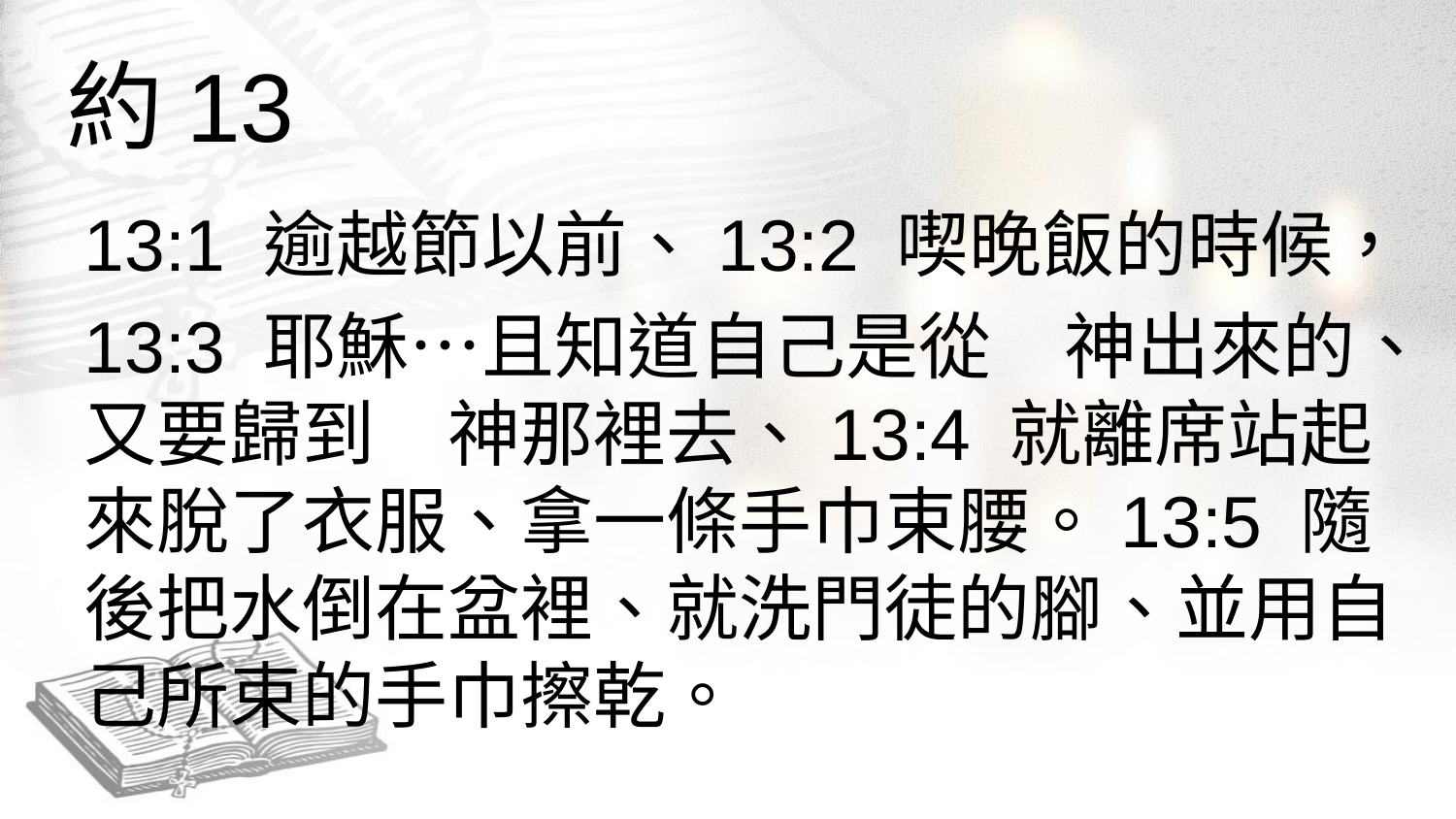

# 約13
13:1 逾越節以前、13:2 喫晚飯的時候，
13:3 耶穌…且知道自己是從　神出來的、又要歸到　神那裡去、13:4 就離席站起來脫了衣服、拿一條手巾束腰。13:5 隨後把水倒在盆裡、就洗門徒的腳、並用自己所束的手巾擦乾。